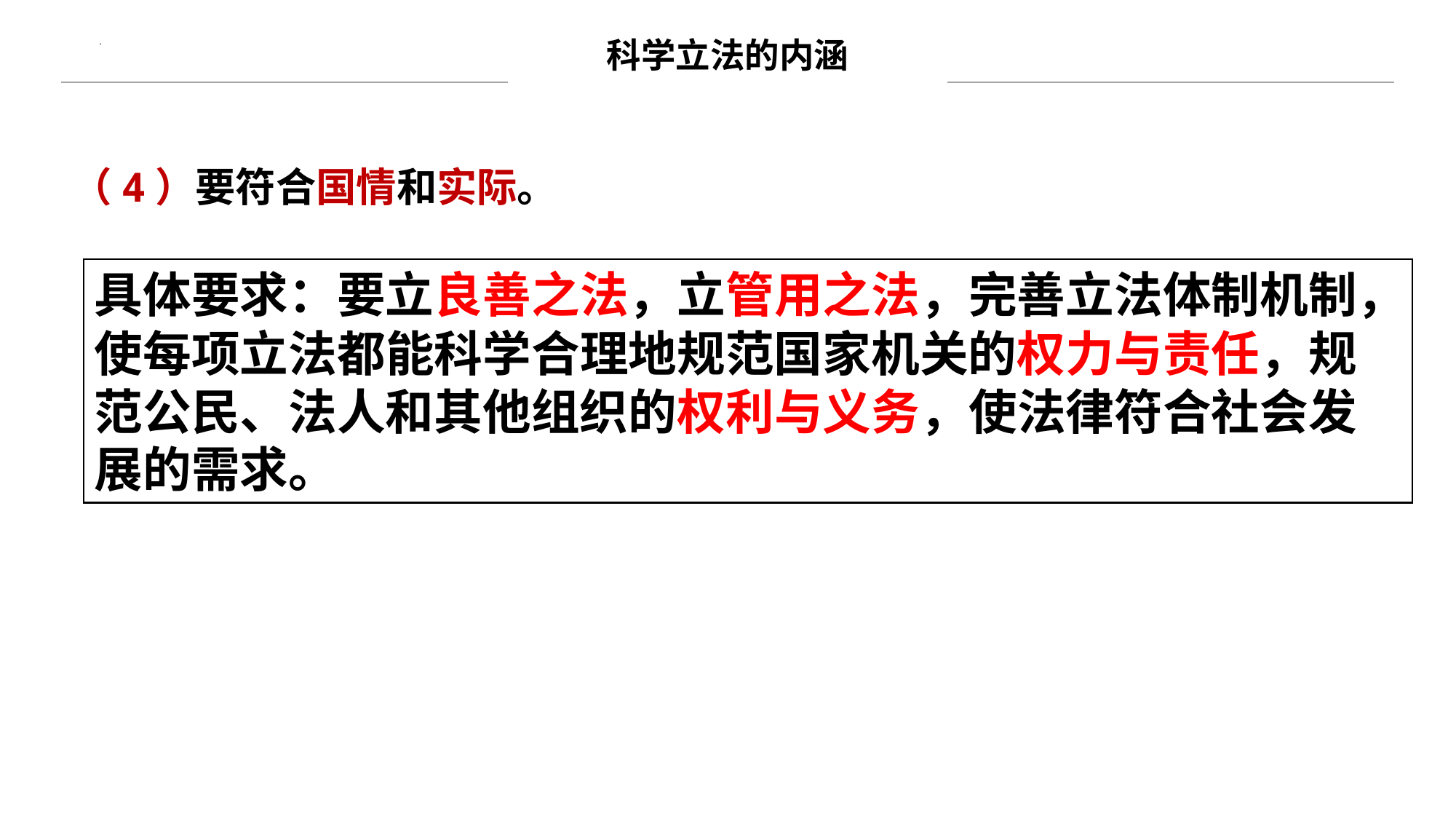

科学立法的内涵
（4）要符合国情和实际。
具体要求：要立良善之法，立管用之法，完善立法体制机制，使每项立法都能科学合理地规范国家机关的权力与责任，规范公民、法人和其他组织的权利与义务，使法律符合社会发展的需求。